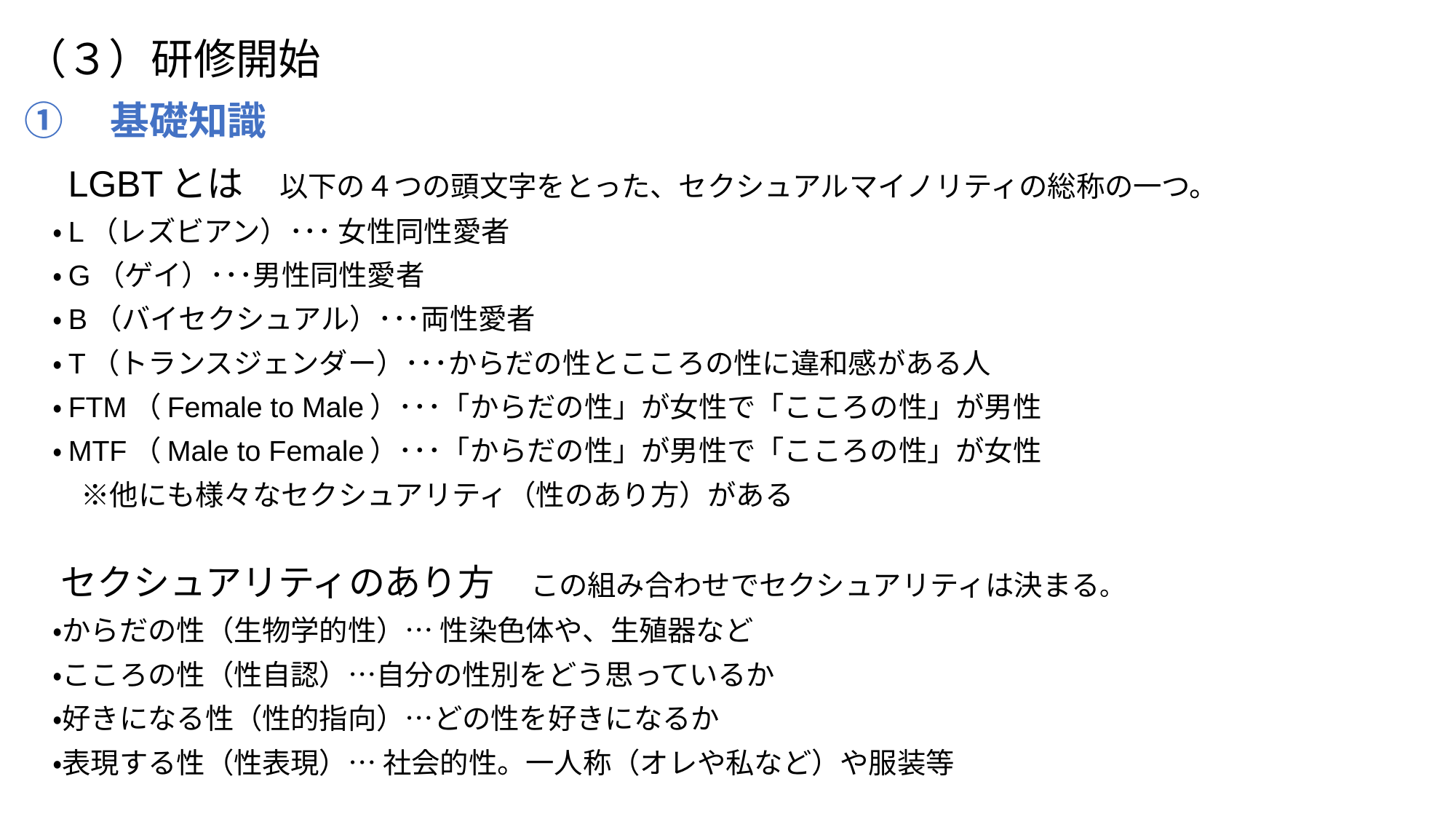

# （３）研修開始
①　基礎知識
　LGBTとは　以下の４つの頭文字をとった、セクシュアルマイノリティの総称の一つ。
　・L（レズビアン）･･･ 女性同性愛者
　・G（ゲイ）･･･男性同性愛者
　・B（バイセクシュアル）･･･両性愛者
　・T（トランスジェンダー）･･･からだの性とこころの性に違和感がある人
　・FTM（Female to Male）･･･「からだの性」が女性で「こころの性」が男性
　・MTF（Male to Female）･･･「からだの性」が男性で「こころの性」が女性
　　※他にも様々なセクシュアリティ（性のあり方）がある

　セクシュアリティのあり方　この組み合わせでセクシュアリティは決まる。
　・からだの性（生物学的性）… 性染色体や、生殖器など
　・こころの性（性自認）…自分の性別をどう思っているか
　・好きになる性（性的指向）…どの性を好きになるか
　・表現する性（性表現）… 社会的性。一人称（オレや私など）や服装等